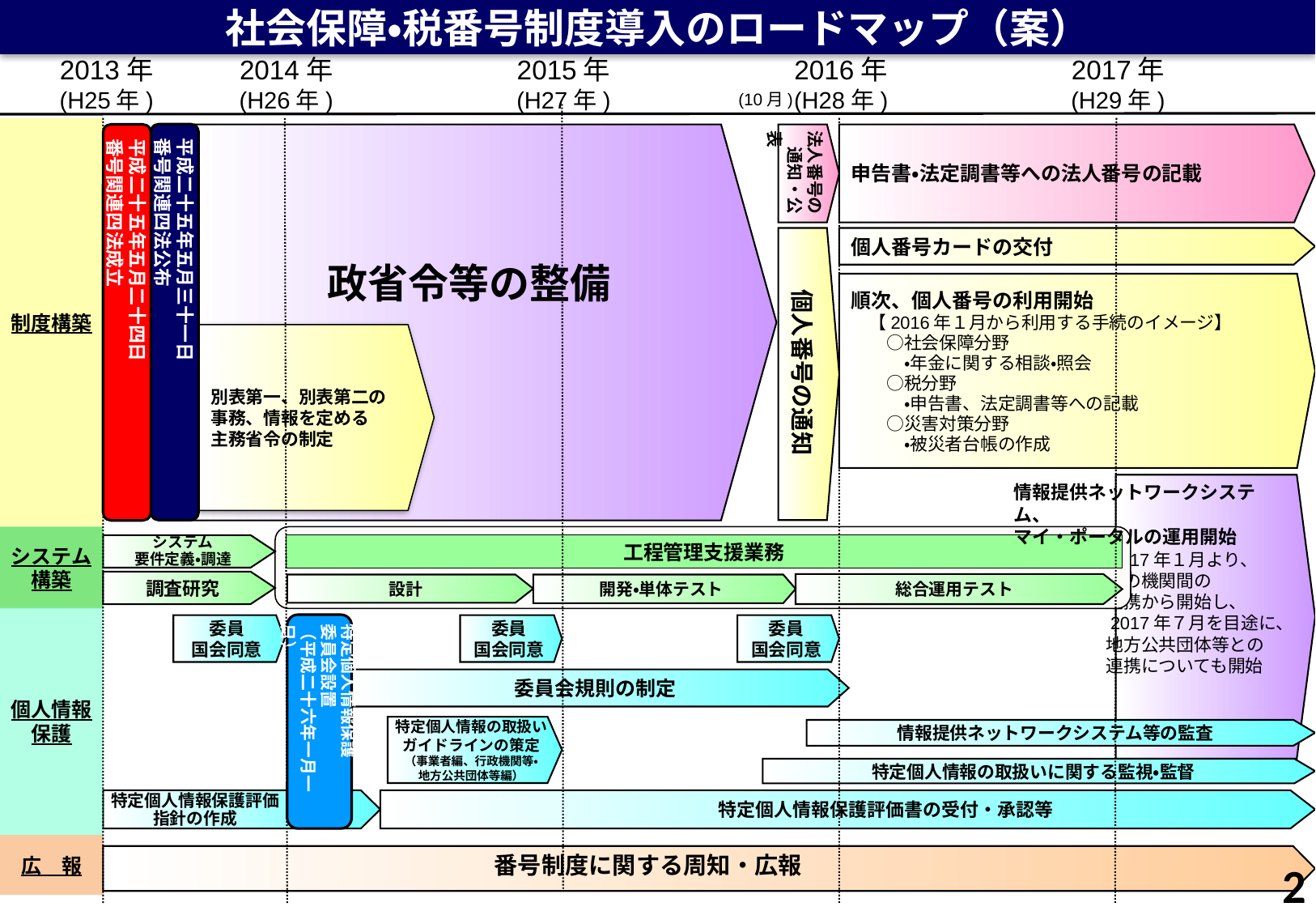

社会保障・税番号制度導入のロードマップ（案）
2013年
(H25年)
2014年
(H26年)
2015年
(H27年)
2016年
(H28年)
2017年
(H29年)
(10月)

制度構築

平成二十五年五月三十一日
番号関連四法公布
平成二十五年五月二十四日
番号関連四法成立
政省令等の整備

申告書・法定調書等への法人番号の記載
法人番号の
　通知・公表
個人番号カードの交付

順次、個人番号の利用開始
　【2016年１月から利用する手続のイメージ】
　　○社会保障分野
　　　・年金に関する相談・照会
　　○税分野
　　　・申告書、法定調書等への記載
　　○災害対策分野
　　　・被災者台帳の作成
個人番号の通知
別表第一、別表第二の
事務、情報を定める
主務省令の制定

　2017年１月より、
　国の機関間の
　連携から開始し、
　2017年７月を目途に、
　地方公共団体等との
　連携についても開始

情報提供ネットワークシステム、
マイ・ポータルの運用開始
システム
構築

工程管理支援業務
システム
要件定義・調達
調査研究
総合運用テスト
開発・単体テスト

設計

個人情報
保護
特定個人情報保護
委員会設置
（平成二十六年一月一日）
委員
国会同意
委員
国会同意
委員
国会同意
委員会規則の制定
特定個人情報の取扱い
ガイドラインの策定
（事業者編、行政機関等・
地方公共団体等編）
情報提供ネットワークシステム等の監査
特定個人情報の取扱いに関する監視・監督
特定個人情報保護評価
指針の作成

特定個人情報保護評価書の受付・承認等
広　報
番号制度に関する周知・広報

2